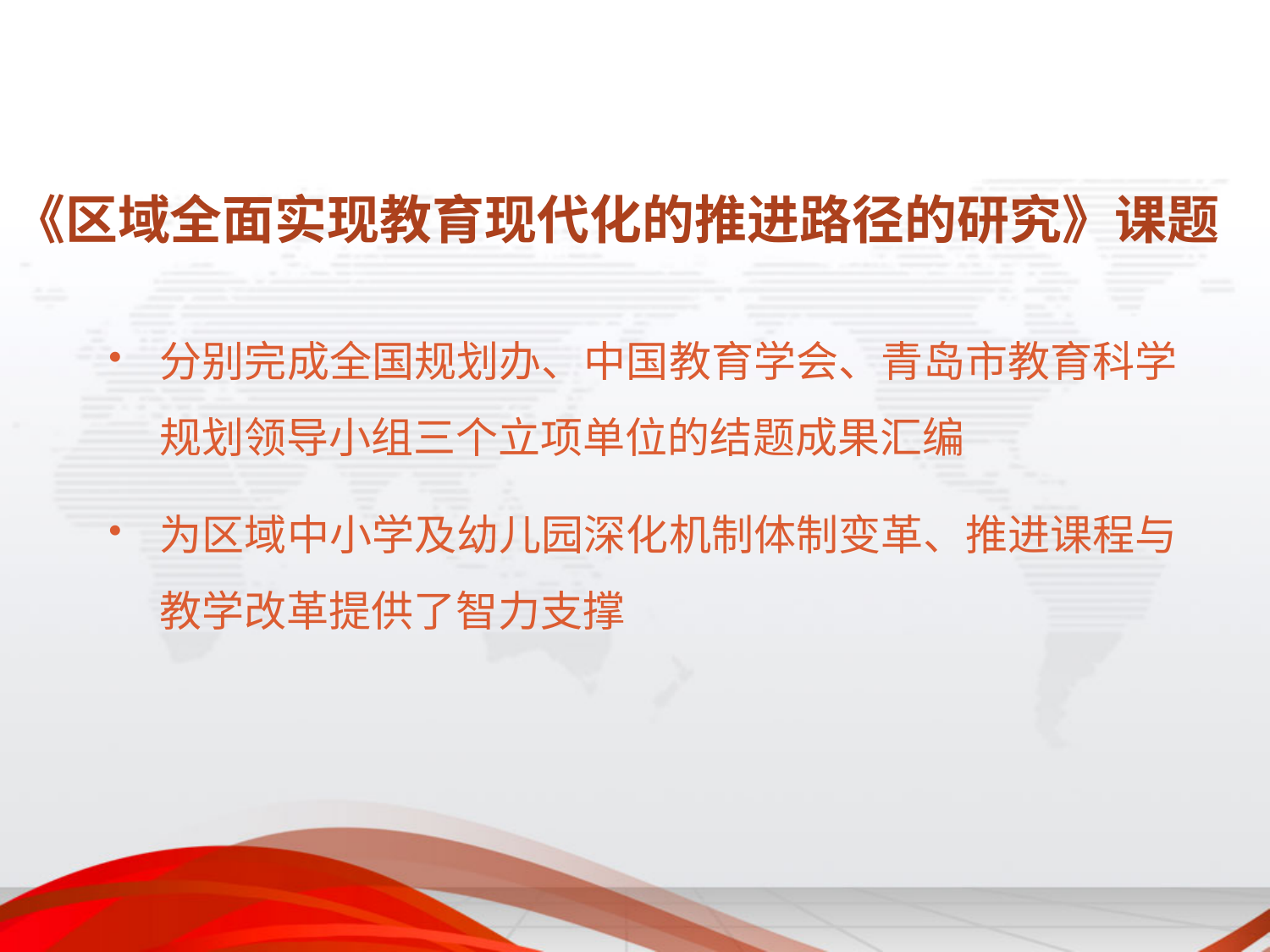

# 《区域全面实现教育现代化的推进路径的研究》课题
分别完成全国规划办、中国教育学会、青岛市教育科学规划领导小组三个立项单位的结题成果汇编
为区域中小学及幼儿园深化机制体制变革、推进课程与教学改革提供了智力支撑